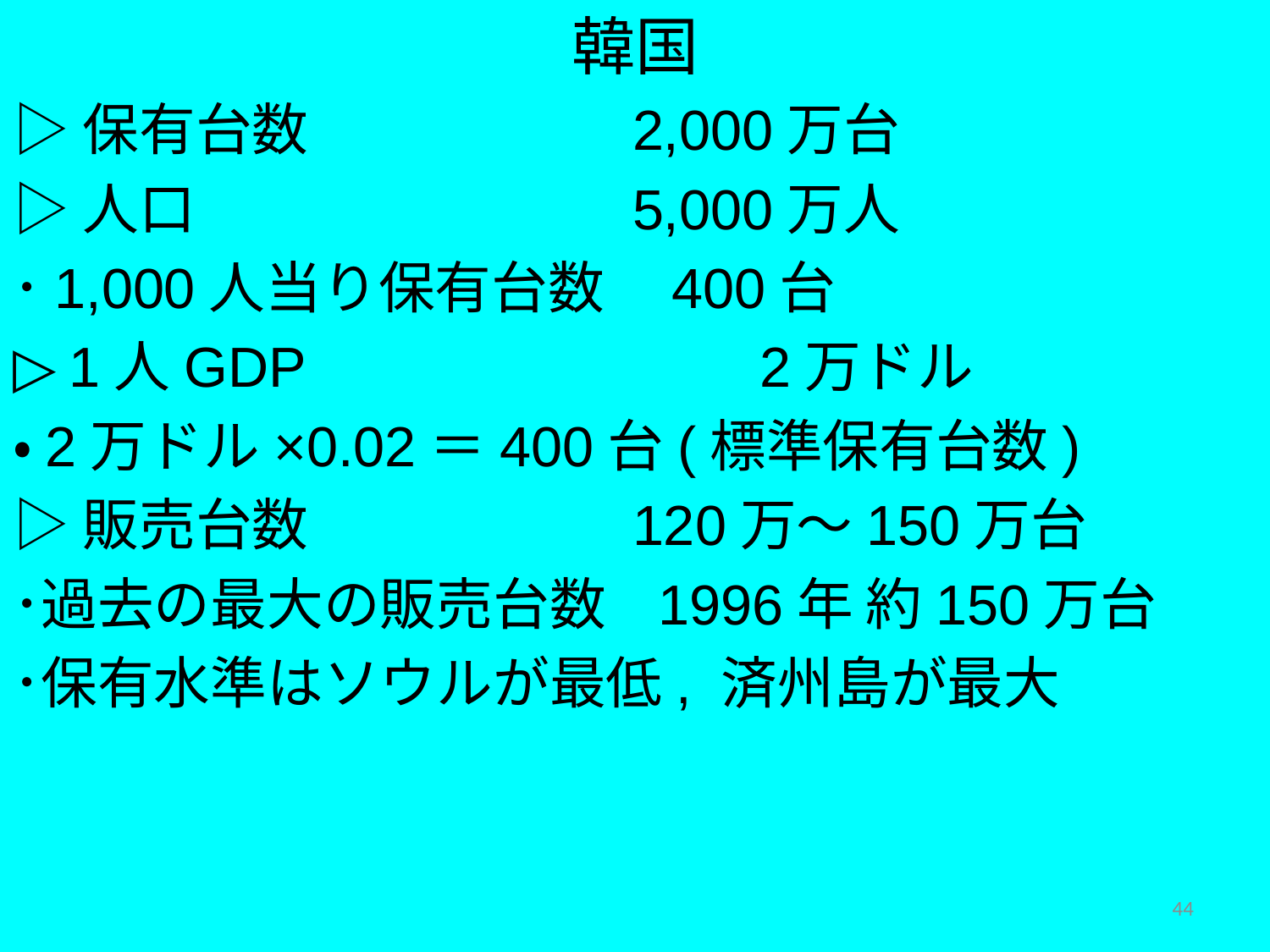

韓国
▷保有台数			2,000万台
▷人口 				5,000万人
･1,000人当り保有台数	  400台
▷1人GDP				2万ドル
・2万ドル×0.02＝400台(標準保有台数)
▷販売台数			120万～150万台
･過去の最大の販売台数   1996年 約150万台
･保有水準はソウルが最低, 済州島が最大

44